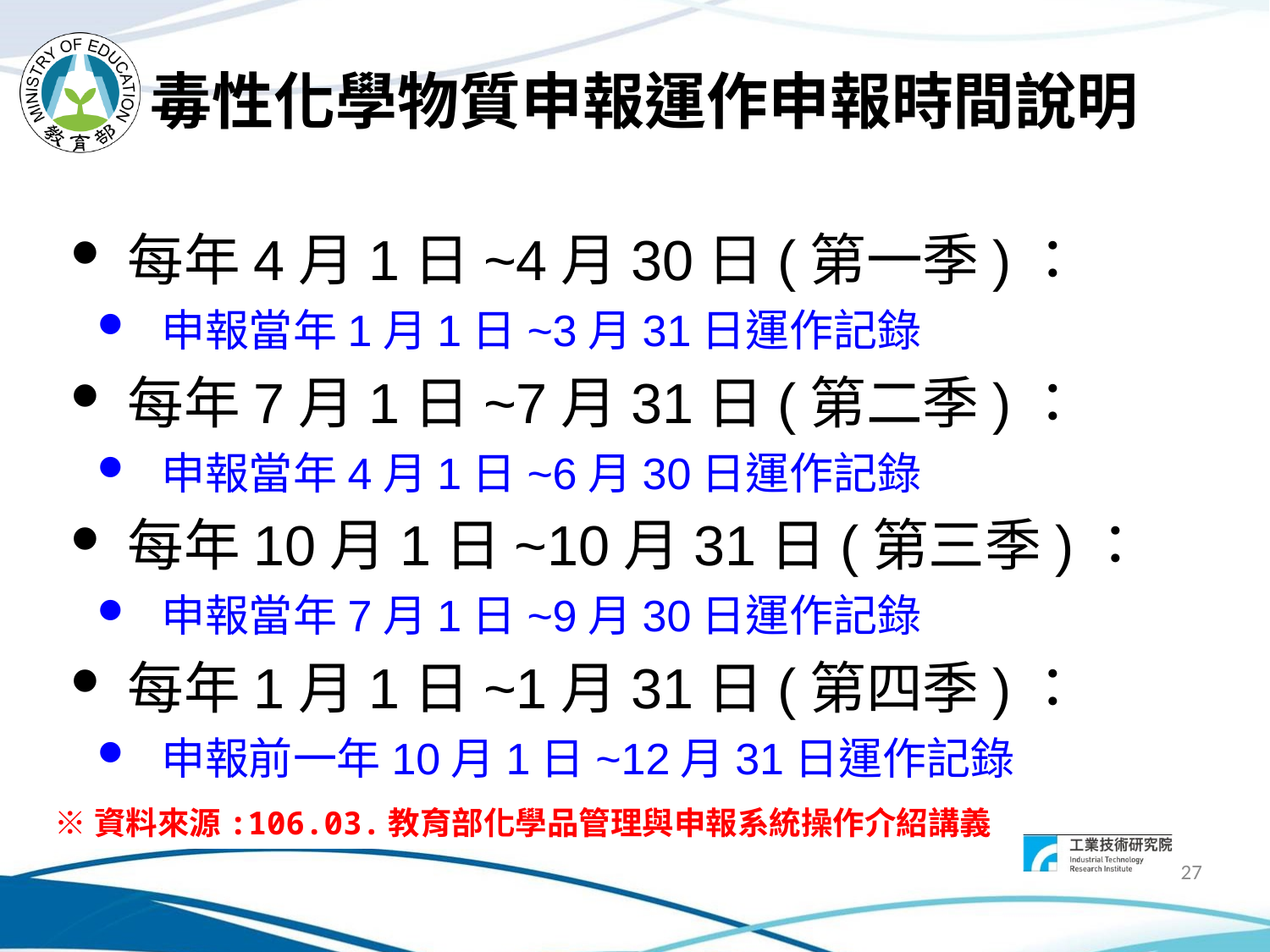

# 毒性化學物質申報運作申報時間說明
 每年4月1日~4月30日(第一季)：
 申報當年1月1日~3月31日運作記錄
 每年7月1日~7月31日(第二季)：
 申報當年4月1日~6月30日運作記錄
 每年10月1日~10月31日(第三季)：
 申報當年7月1日~9月30日運作記錄
 每年1月1日~1月31日(第四季)：
 申報前一年10月1日~12月31日運作記錄
※資料來源:106.03.教育部化學品管理與申報系統操作介紹講義

27